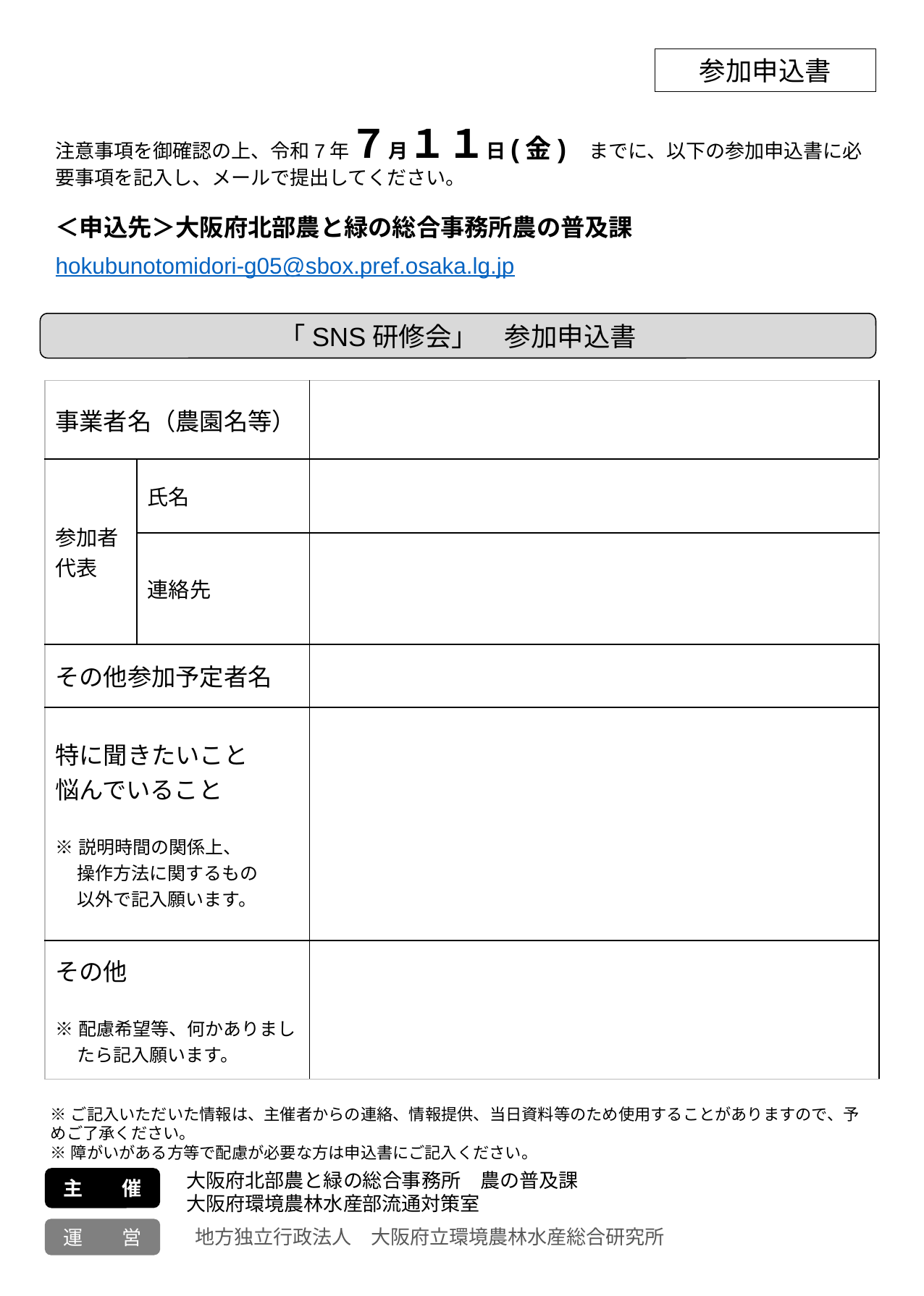

参加申込書
注意事項を御確認の上、令和7年７月１１日(金)　までに、以下の参加申込書に必要事項を記入し、メールで提出してください。

＜申込先＞大阪府北部農と緑の総合事務所農の普及課
hokubunotomidori-g05@sbox.pref.osaka.lg.jp
「SNS研修会」　参加申込書
| 事業者名（農園名等） |  |  |
| --- | --- | --- |
| 参加者 代表 | 氏名 |  |
|  | 連絡先 |  |
| その他参加予定者名 |  |  |
| 特に聞きたいこと 悩んでいること ※説明時間の関係上、 　 操作方法に関するもの 　 以外で記入願います。 |  |  |
| その他 ※配慮希望等、何かありまし 　 たら記入願います。 |  |  |
※ご記入いただいた情報は、主催者からの連絡、情報提供、当日資料等のため使用することがありますので、予めご了承ください。
※障がいがある方等で配慮が必要な方は申込書にご記入ください。
大阪府北部農と緑の総合事務所　農の普及課
大阪府環境農林水産部流通対策室
主　　催
運　　営
　地方独立行政法人　大阪府立環境農林水産総合研究所